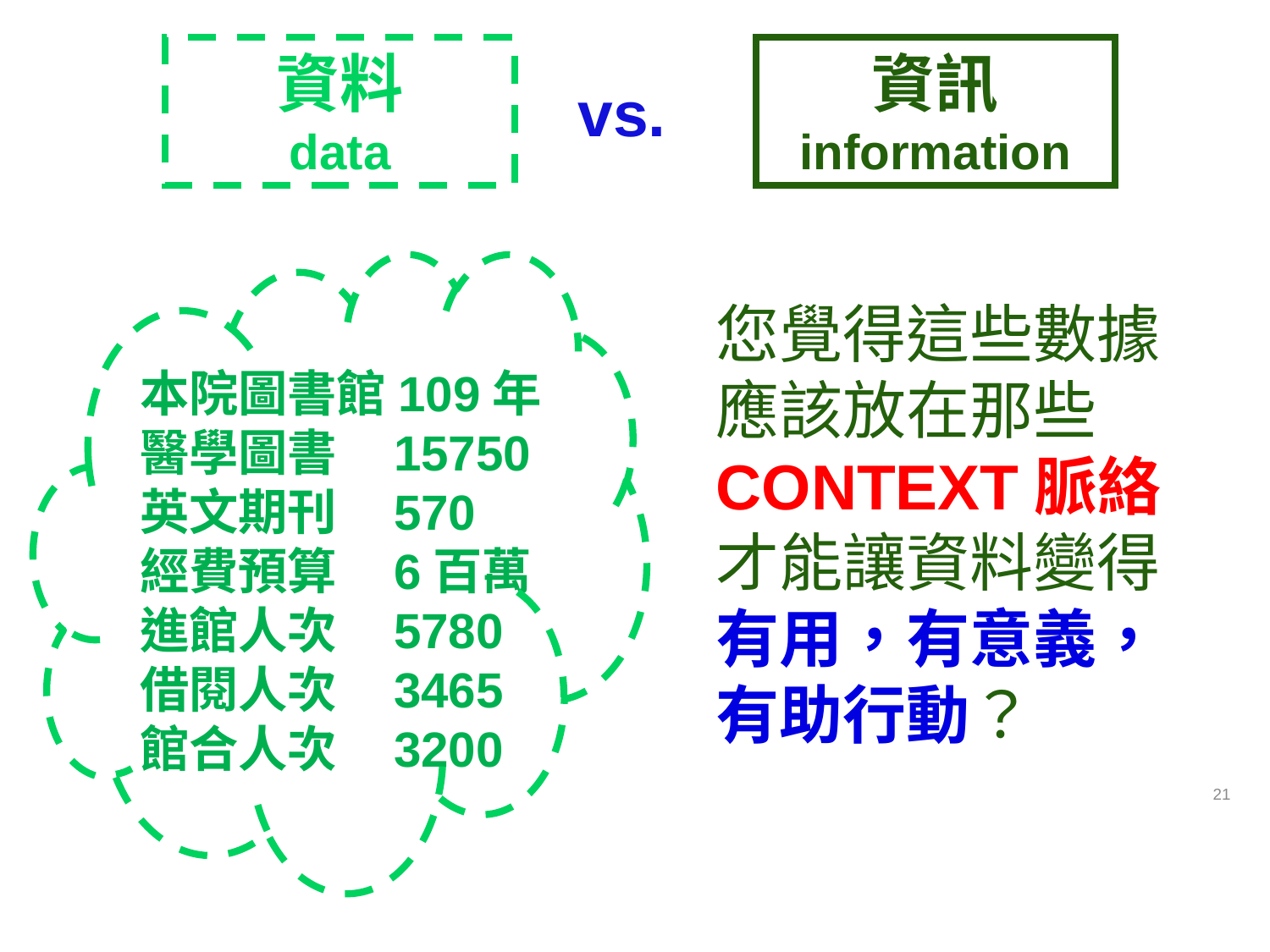

資料
data
資訊
information
vs.

本院圖書館109年
醫學圖書	15750
英文期刊	570
經費預算	6百萬
進館人次	5780
借閱人次	3465
館合人次	3200
您覺得這些數據應該放在那些CONTEXT脈絡才能讓資料變得有用，有意義，有助行動？
21